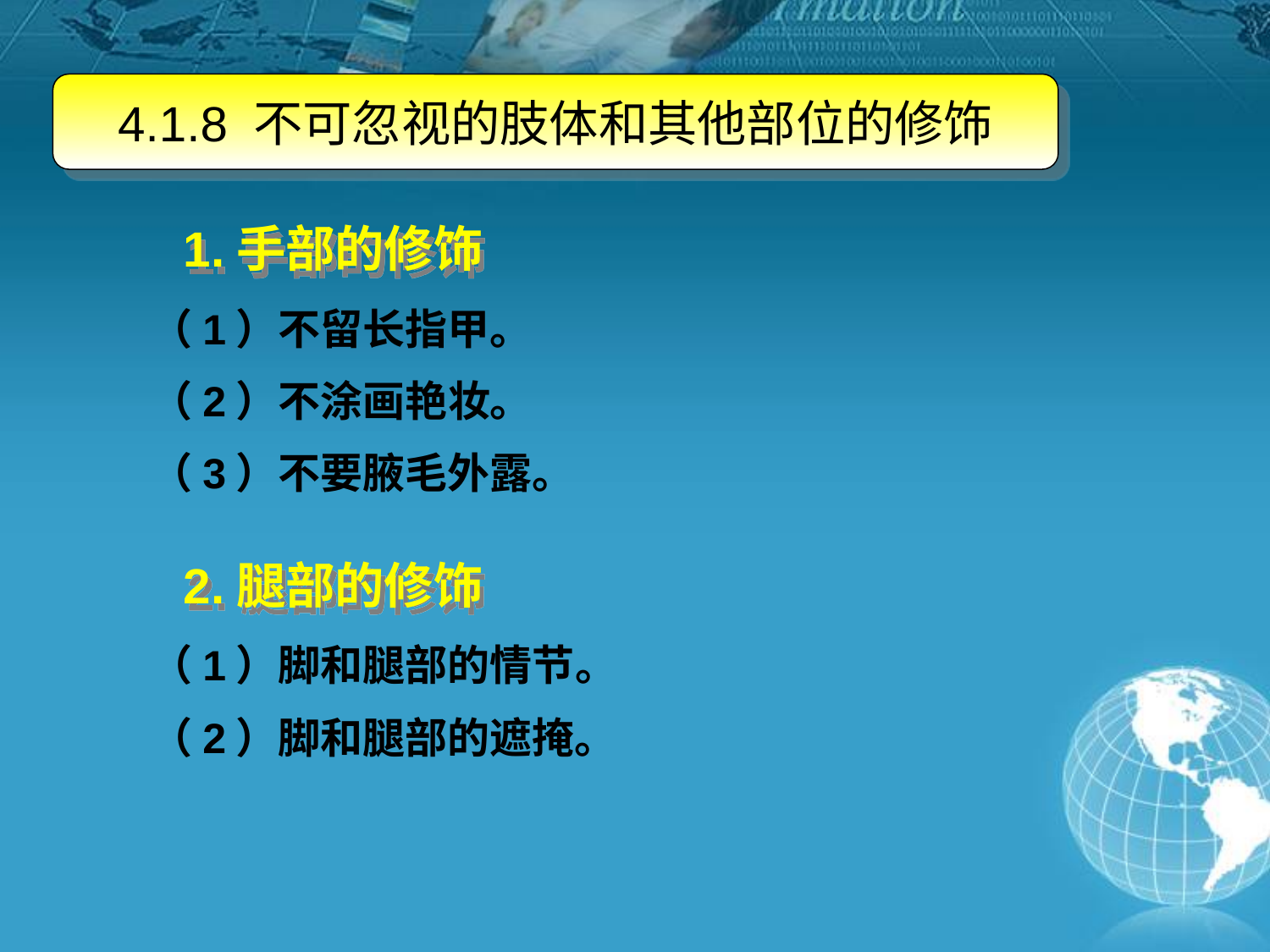

4.1.8 不可忽视的肢体和其他部位的修饰
1.手部的修饰
（1）不留长指甲。
（2）不涂画艳妆。
（3）不要腋毛外露。
2.腿部的修饰
（1）脚和腿部的情节。
（2）脚和腿部的遮掩。